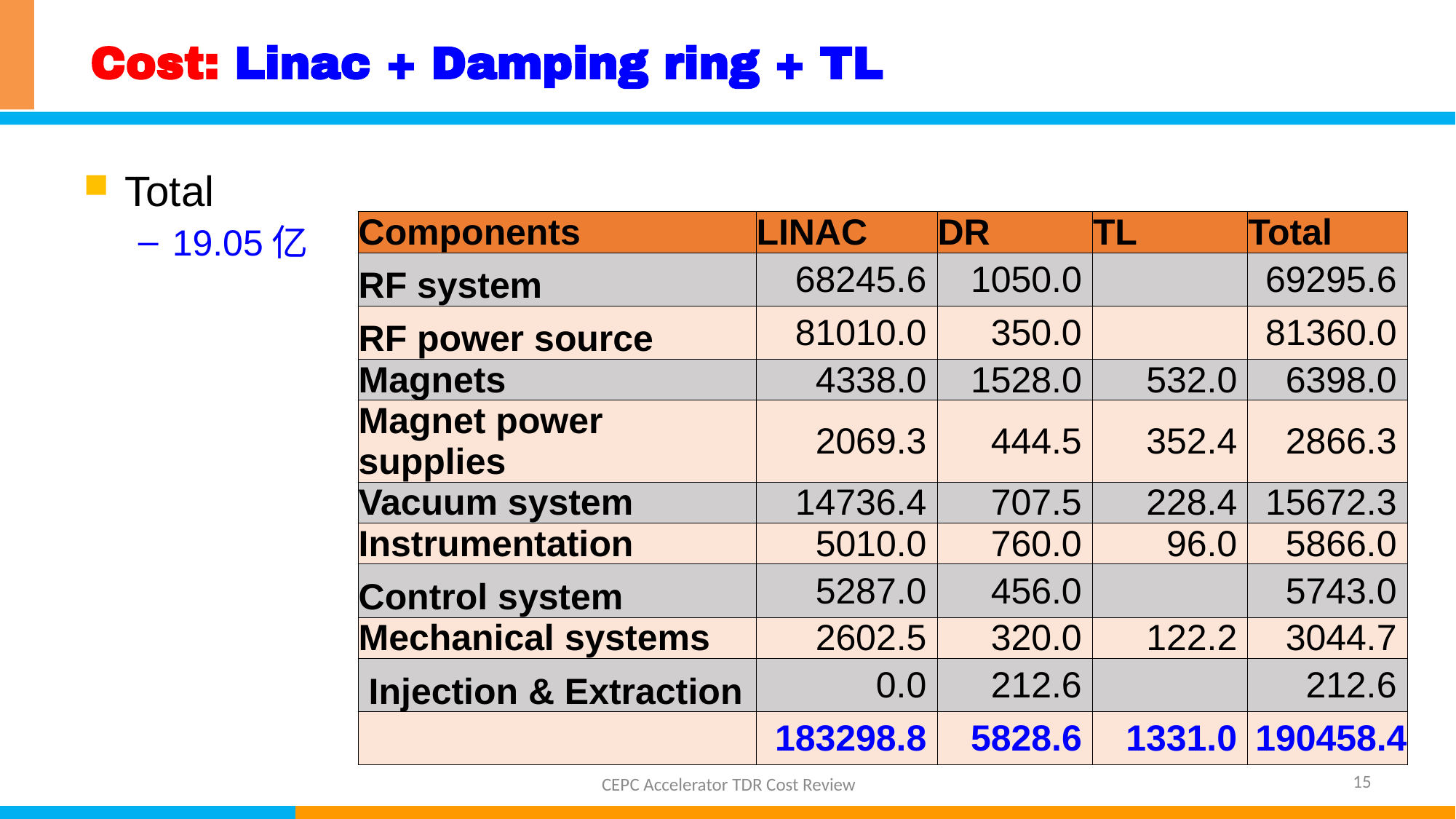

# Cost: Linac + Damping ring + TL
Total
19.05亿
| Components | LINAC | DR | TL | Total |
| --- | --- | --- | --- | --- |
| RF system | 68245.6 | 1050.0 |  | 69295.6 |
| RF power source | 81010.0 | 350.0 |  | 81360.0 |
| Magnets | 4338.0 | 1528.0 | 532.0 | 6398.0 |
| Magnet power supplies | 2069.3 | 444.5 | 352.4 | 2866.3 |
| Vacuum system | 14736.4 | 707.5 | 228.4 | 15672.3 |
| Instrumentation | 5010.0 | 760.0 | 96.0 | 5866.0 |
| Control system | 5287.0 | 456.0 |  | 5743.0 |
| Mechanical systems | 2602.5 | 320.0 | 122.2 | 3044.7 |
| Injection & Extraction | 0.0 | 212.6 |  | 212.6 |
|  | 183298.8 | 5828.6 | 1331.0 | 190458.4 |
15
CEPC Accelerator TDR Cost Review